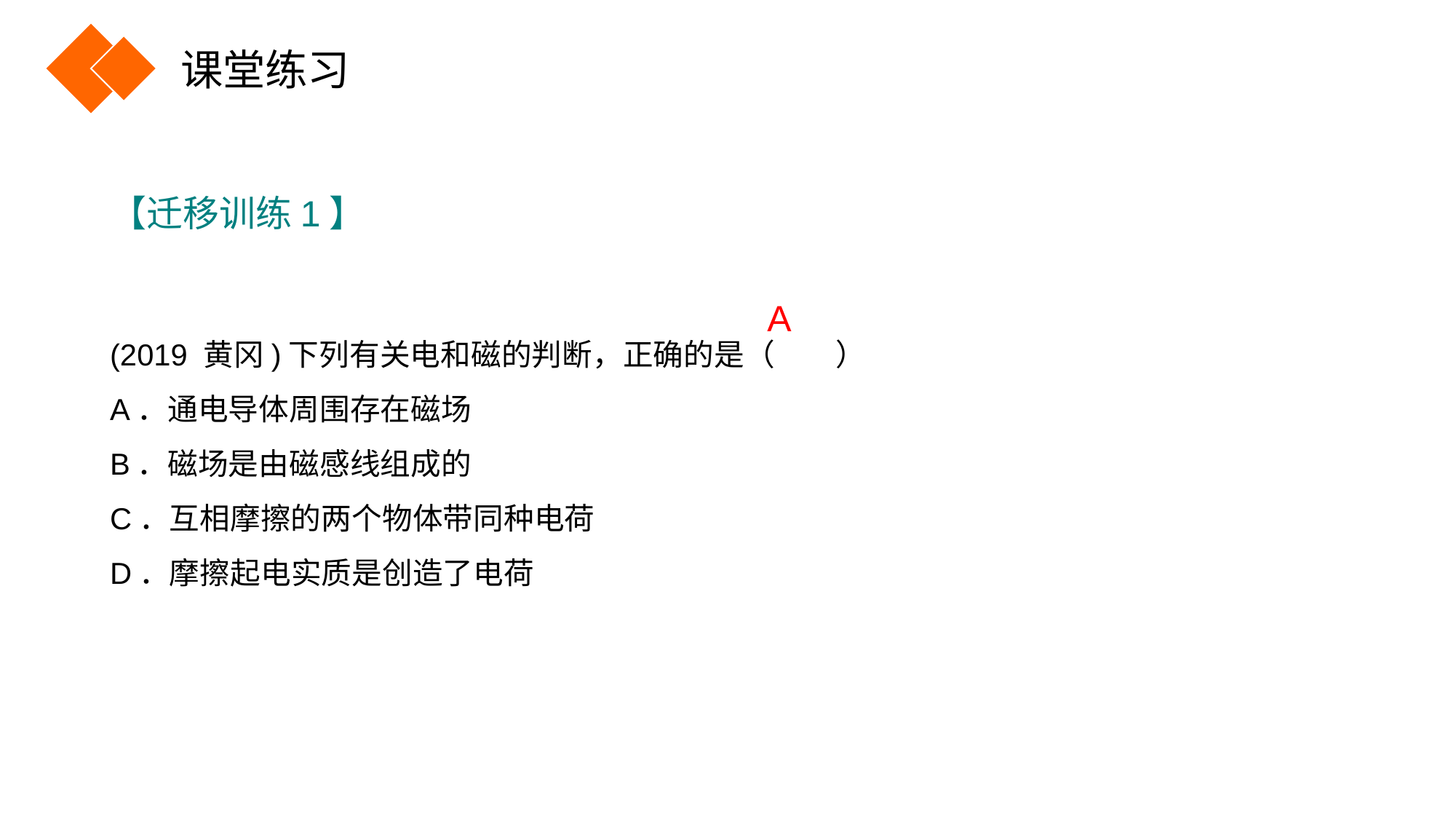

课堂练习
(2019 黄冈)下列有关电和磁的判断，正确的是（　　）
A．通电导体周围存在磁场
B．磁场是由磁感线组成的
C．互相摩擦的两个物体带同种电荷
D．摩擦起电实质是创造了电荷
【迁移训练1】
A